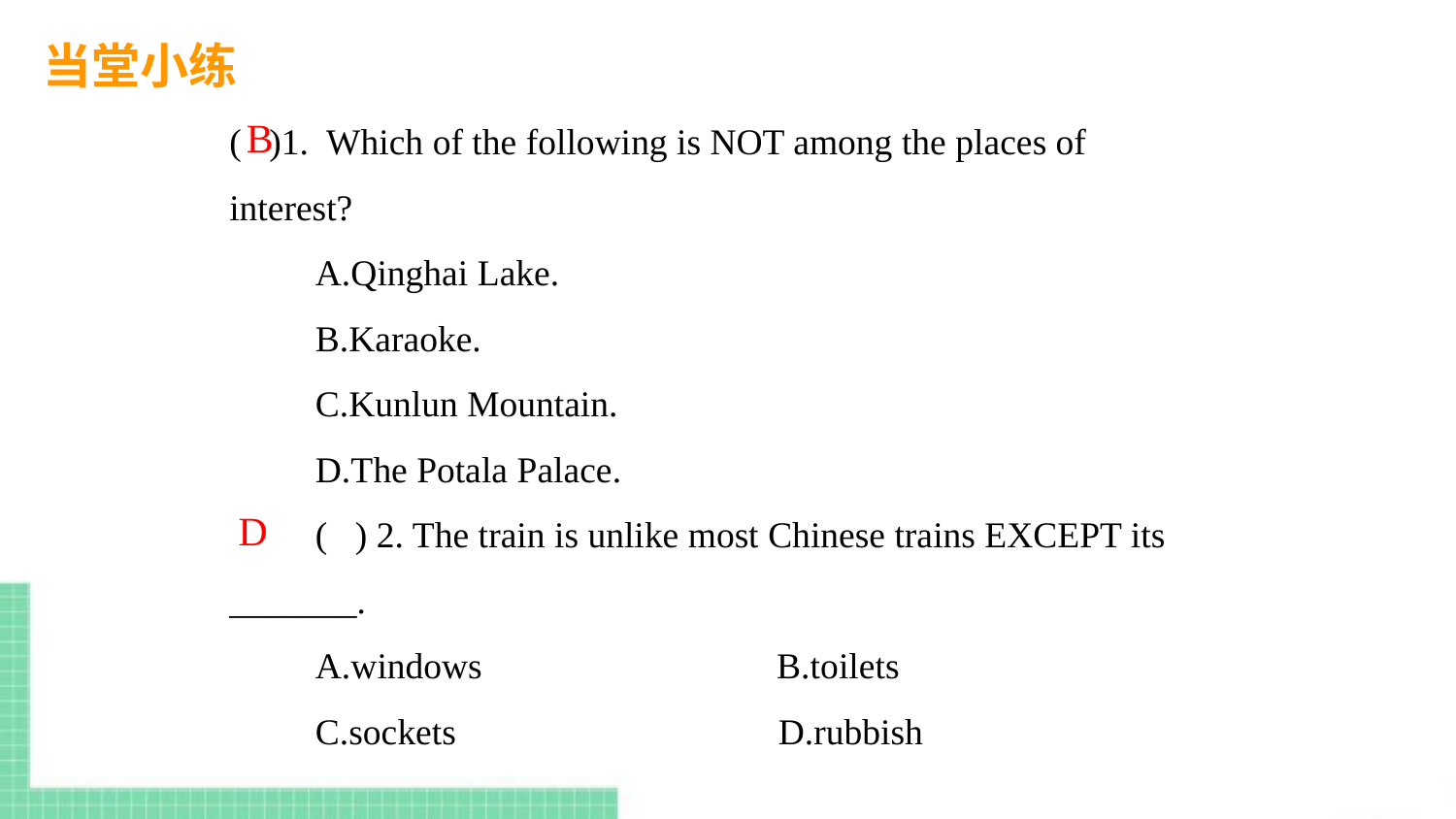

当堂小练
(   )1.  Which of the following is NOT among the places of interest?
A.Qinghai Lake.
B.Karaoke.
C.Kunlun Mountain.
D.The Potala Palace.
(   ) 2. The train is unlike most Chinese trains EXCEPT its _______.
A.windows                                B.toilets
C.sockets                                   D.rubbish
B
D